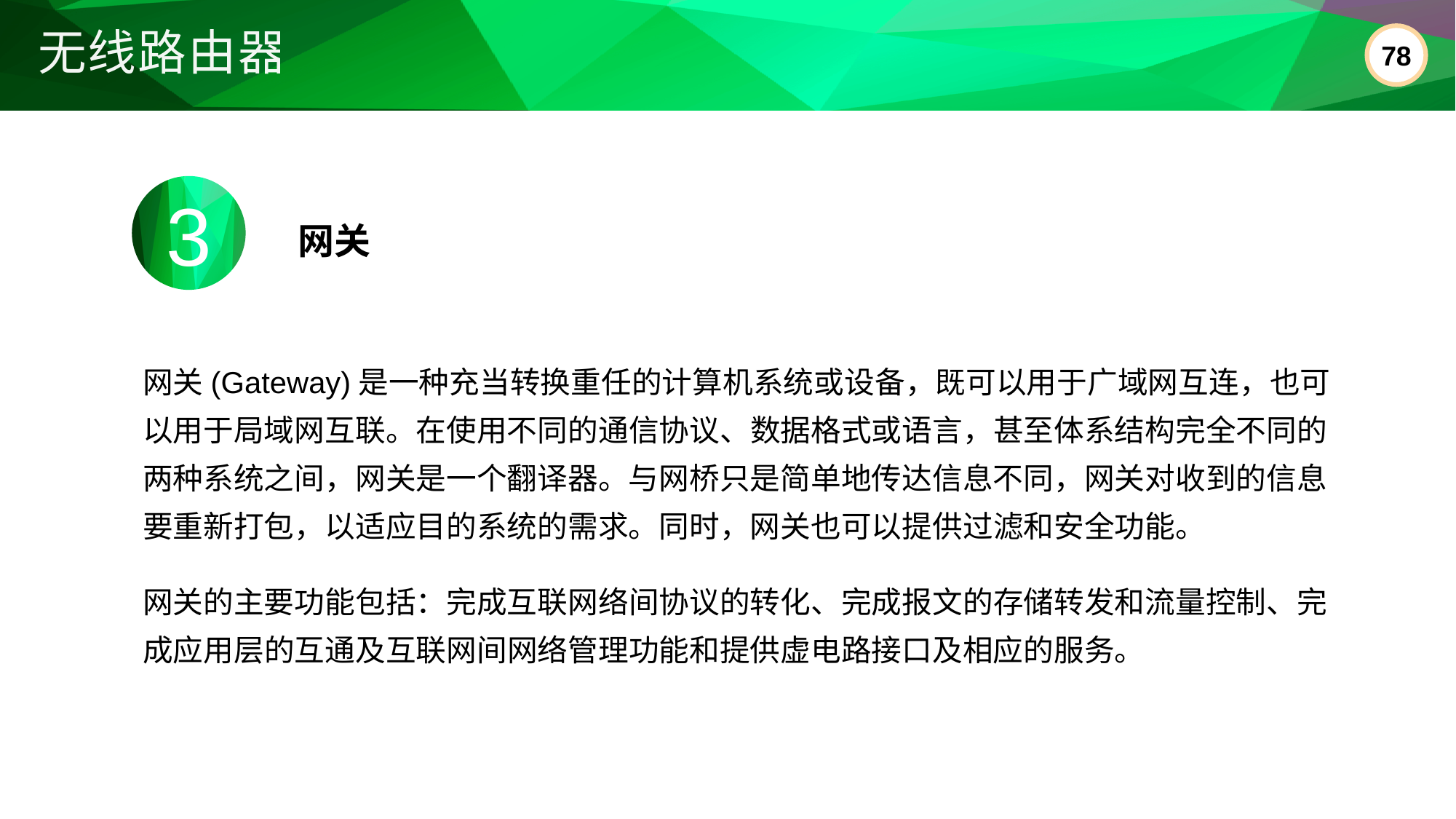

无线路由器
3
网关
网关(Gateway)是一种充当转换重任的计算机系统或设备，既可以用于广域网互连，也可以用于局域网互联。在使用不同的通信协议、数据格式或语言，甚至体系结构完全不同的两种系统之间，网关是一个翻译器。与网桥只是简单地传达信息不同，网关对收到的信息要重新打包，以适应目的系统的需求。同时，网关也可以提供过滤和安全功能。
网关的主要功能包括：完成互联网络间协议的转化、完成报文的存储转发和流量控制、完成应用层的互通及互联网间网络管理功能和提供虚电路接口及相应的服务。